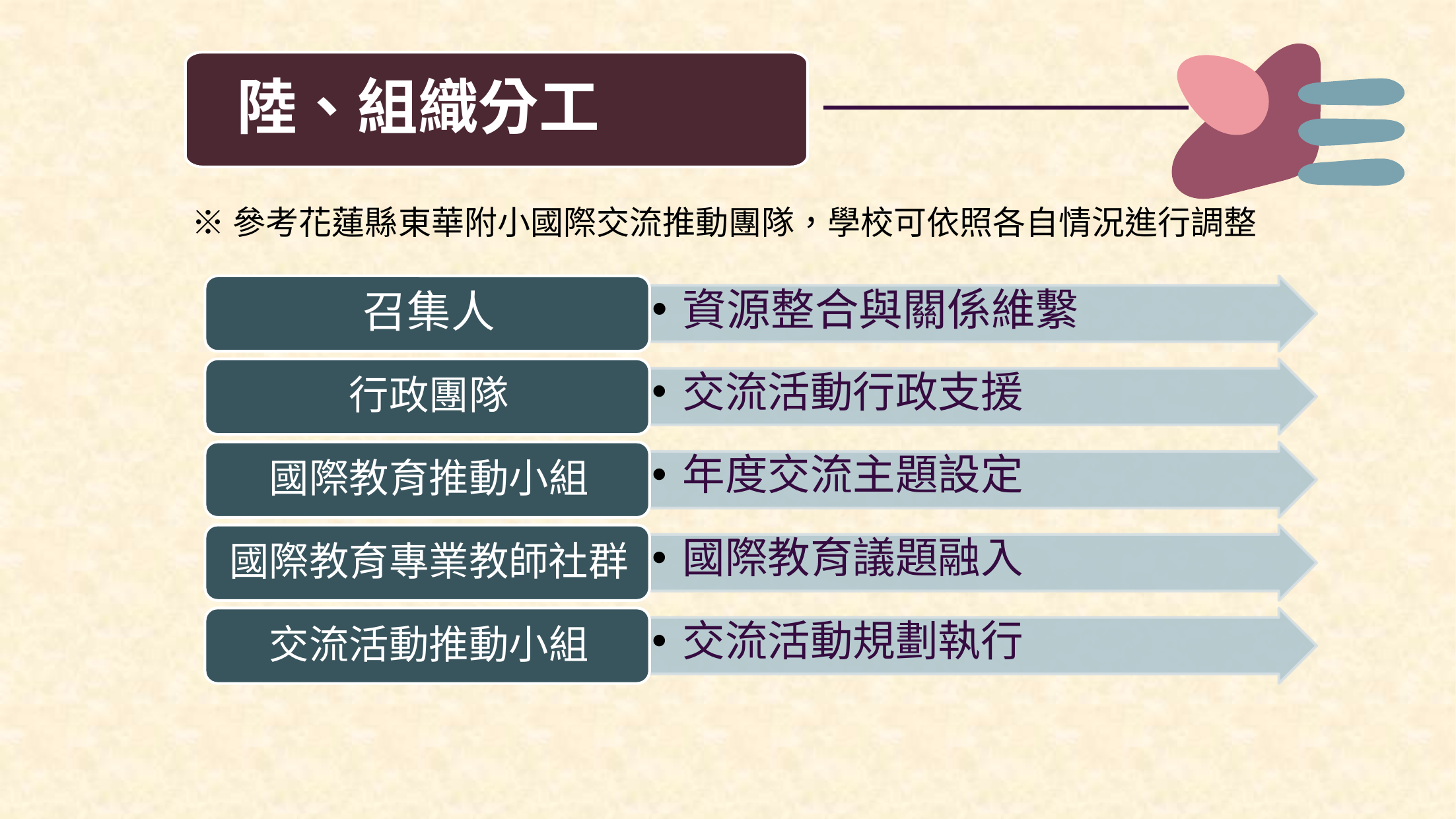

陸、組織分工
※參考花蓮縣東華附小國際交流推動團隊，學校可依照各自情況進行調整
資源整合與關係維繫
召集人
交流活動行政支援
行政團隊
年度交流主題設定
國際教育推動小組
國際教育議題融入
國際教育專業教師社群
交流活動規劃執行
交流活動推動小組